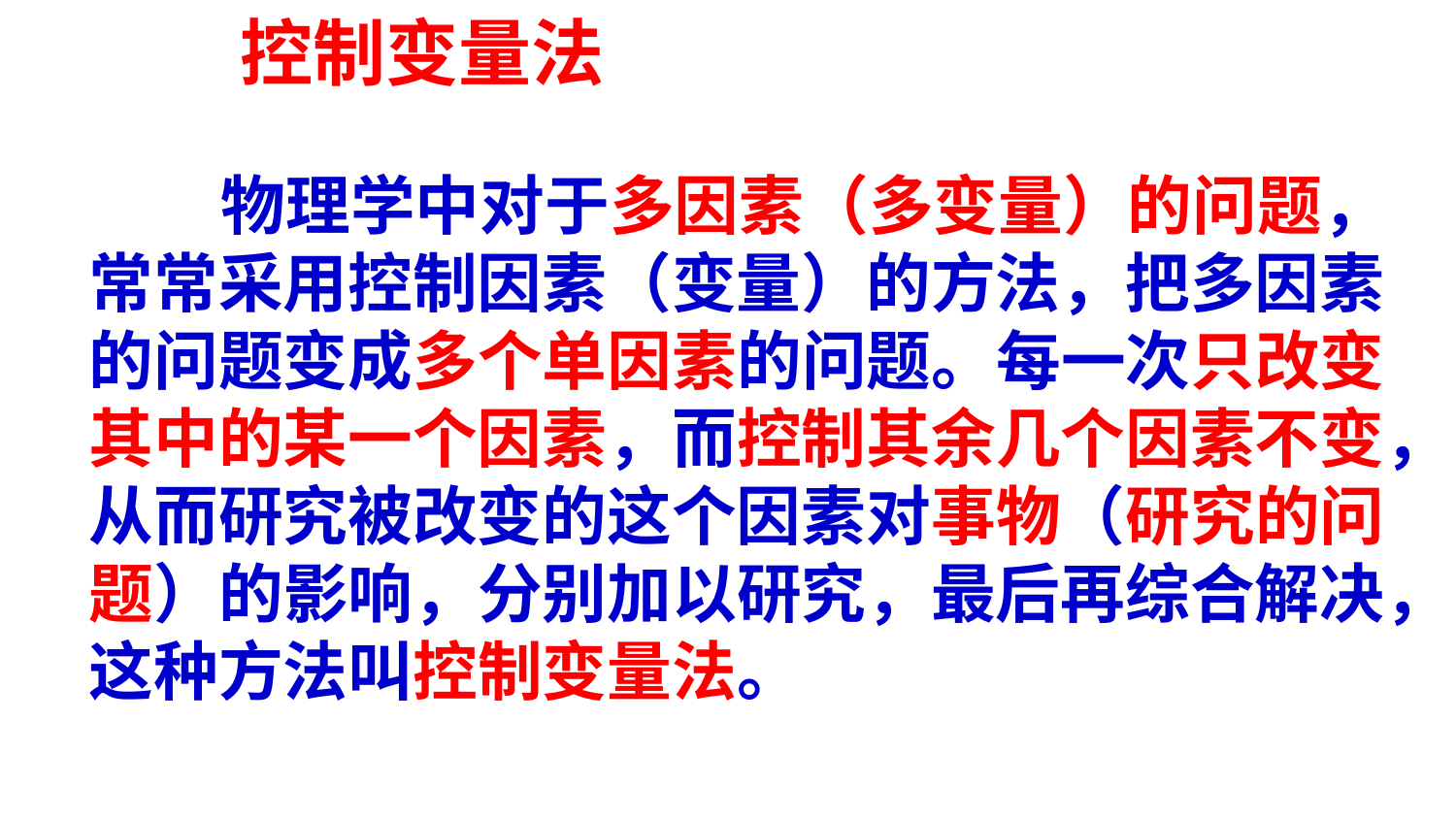

控制变量法
        物理学中对于多因素（多变量）的问题，常常采用控制因素（变量）的方法，把多因素的问题变成多个单因素的问题。每一次只改变其中的某一个因素，而控制其余几个因素不变，从而研究被改变的这个因素对事物（研究的问题）的影响，分别加以研究，最后再综合解决，这种方法叫控制变量法。